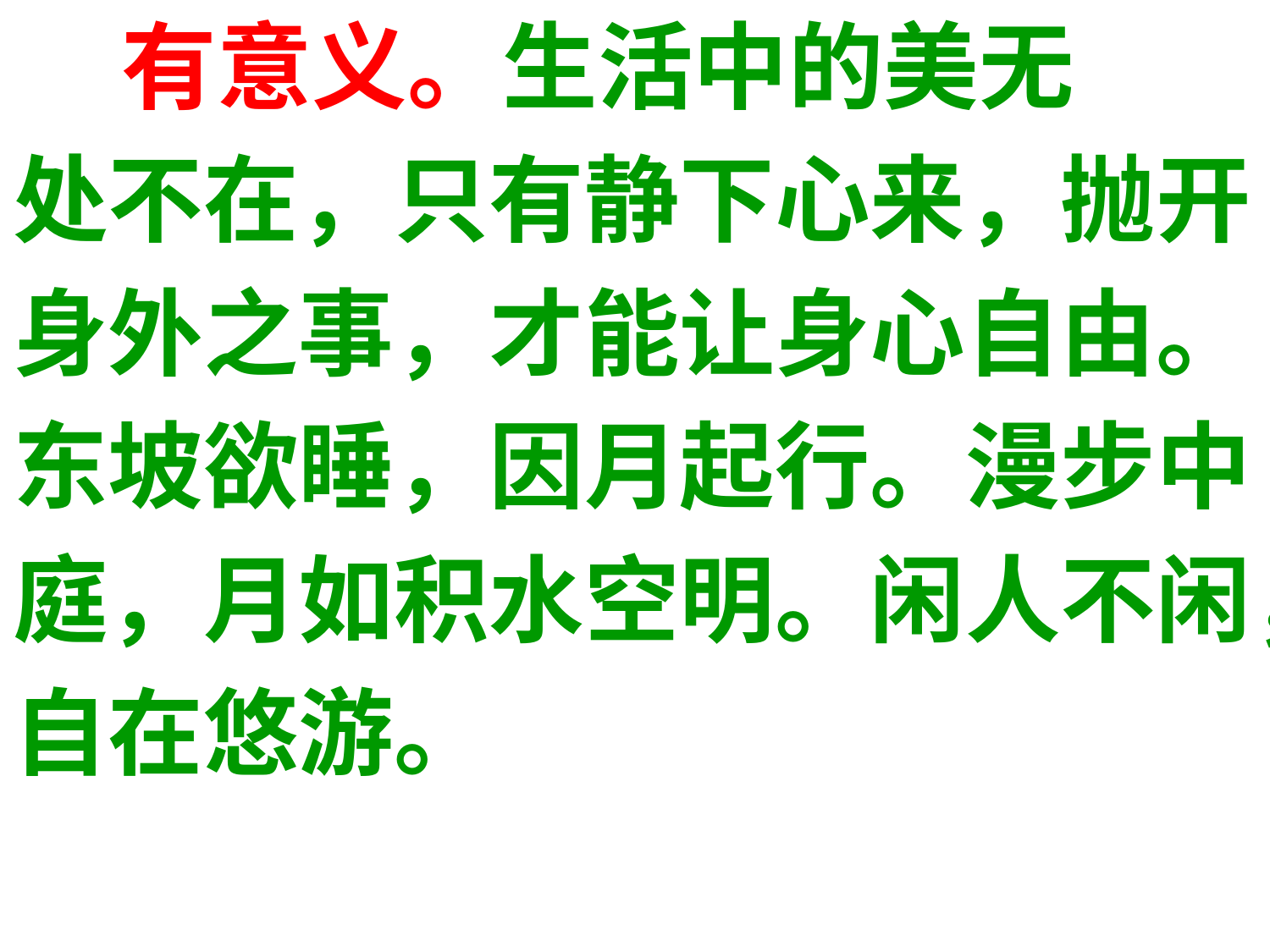

有意义。生活中的美无
处不在，只有静下心来，抛开
身外之事，才能让身心自由。
东坡欲睡，因月起行。漫步中
庭，月如积水空明。闲人不闲，
自在悠游。